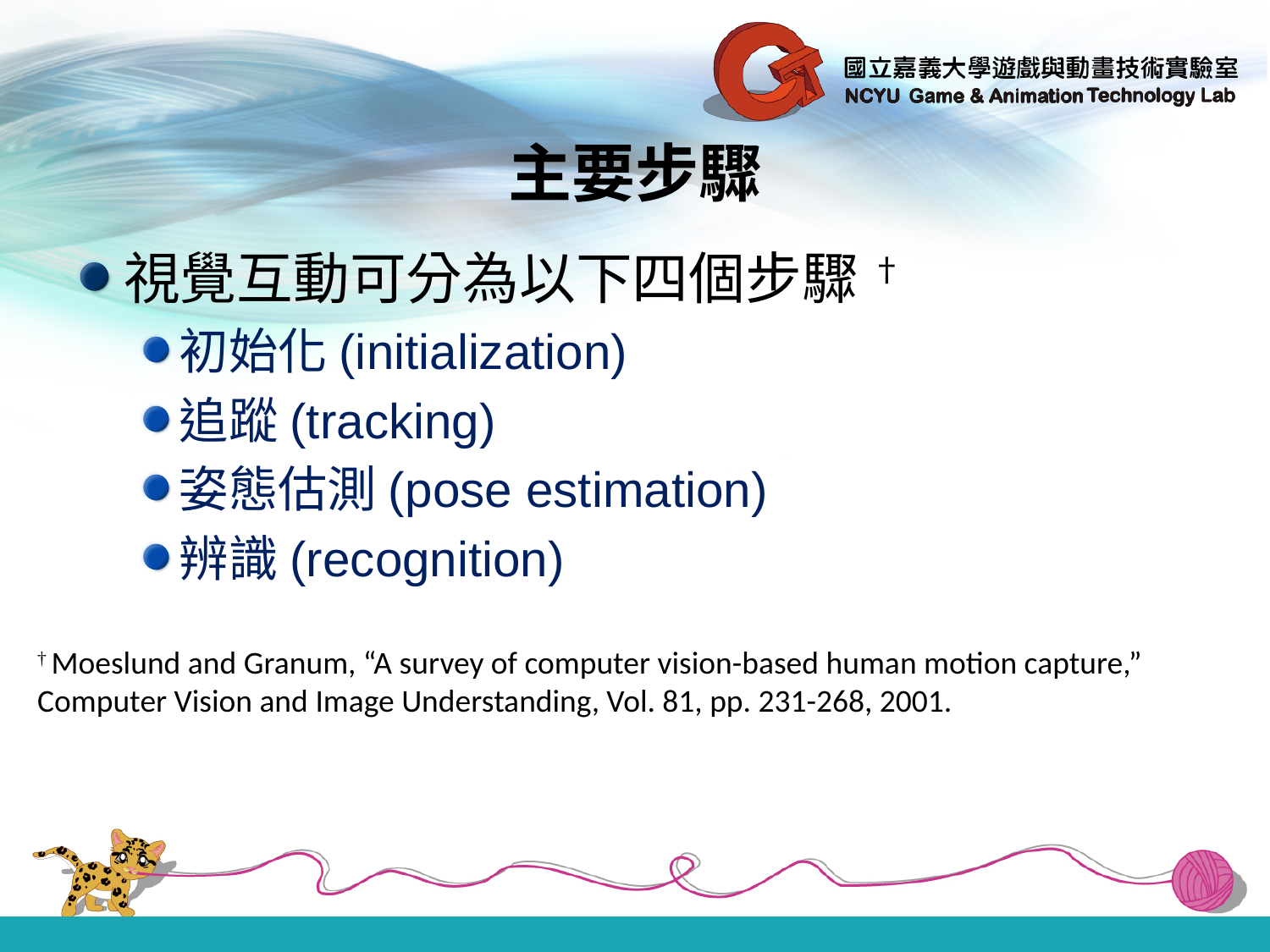

# 主要步驟
視覺互動可分為以下四個步驟 †
初始化(initialization)
追蹤(tracking)
姿態估測(pose estimation)
辨識(recognition)
† Moeslund and Granum, “A survey of computer vision-based human motion capture,”
Computer Vision and Image Understanding, Vol. 81, pp. 231-268, 2001.